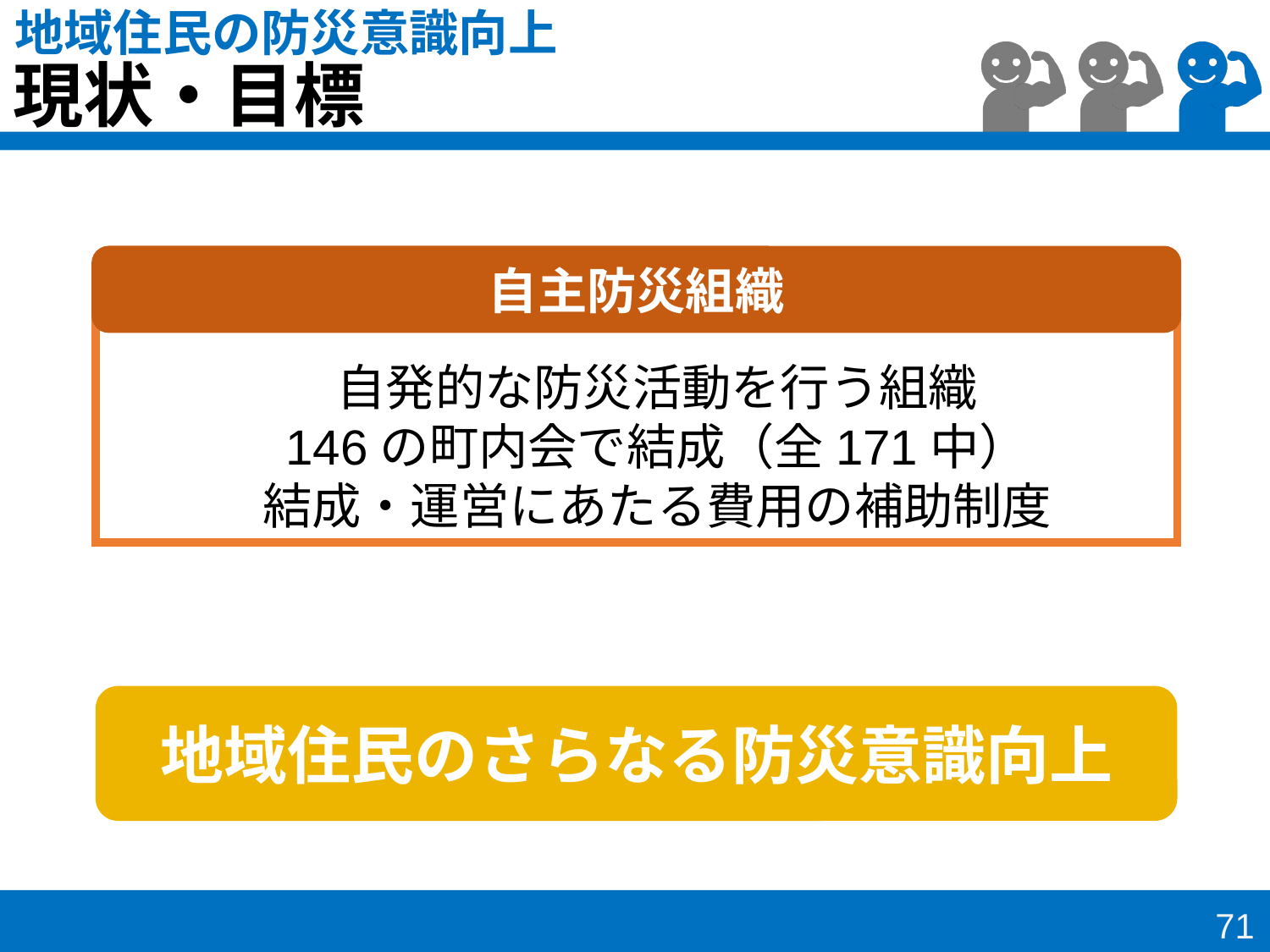

地域住民の防災意識向上
# 現状・目標
自主防災組織
自主防災組織による自発的な防災活動

自発的な防災活動を行う組織
146の町内会で結成（全171中）
結成・運営にあたる費用の補助制度
地域住民のさらなる防災意識向上
71